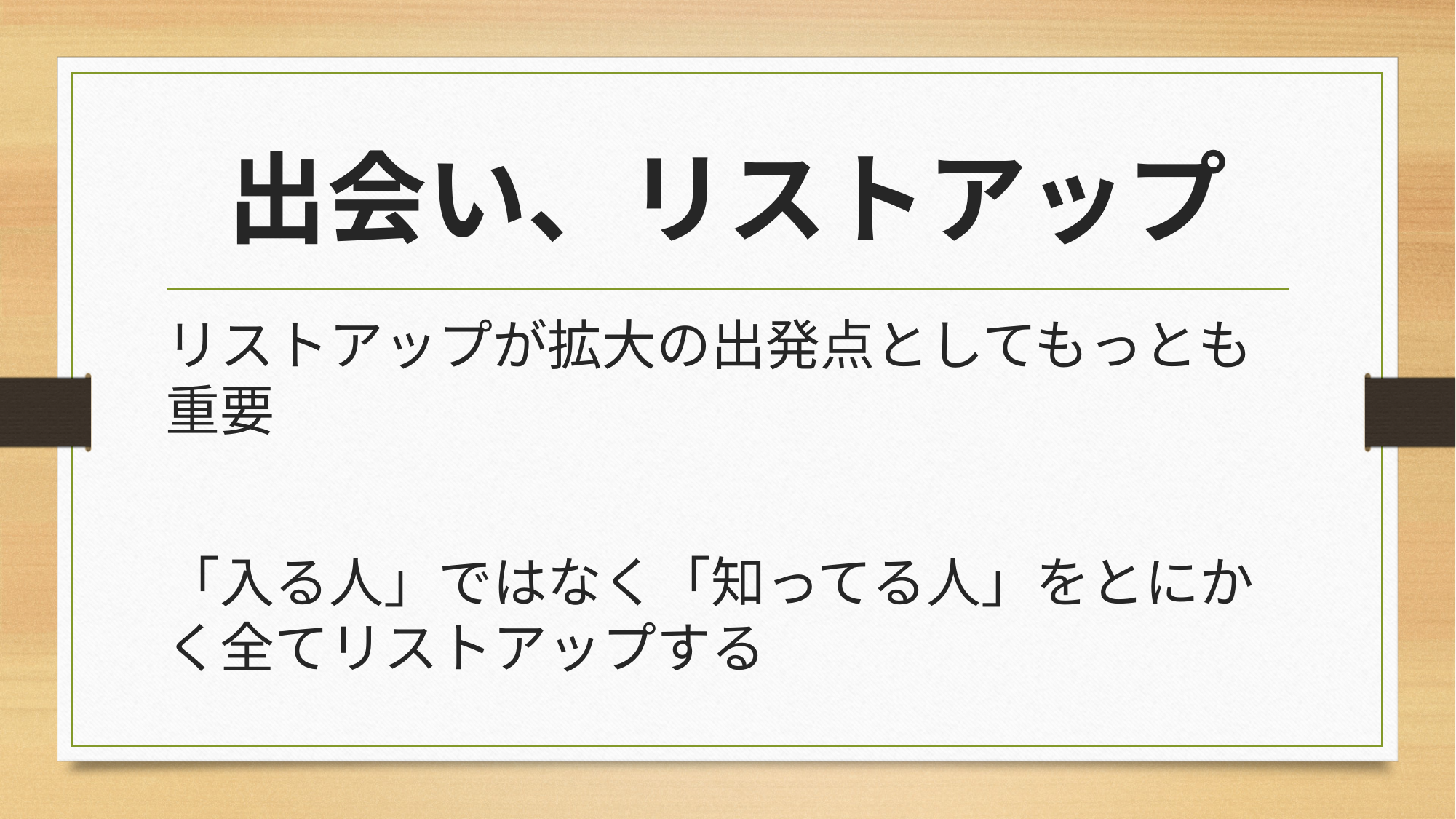

# 出会い、リストアップ
リストアップが拡大の出発点としてもっとも重要

「入る人」ではなく「知ってる人」をとにかく全てリストアップする